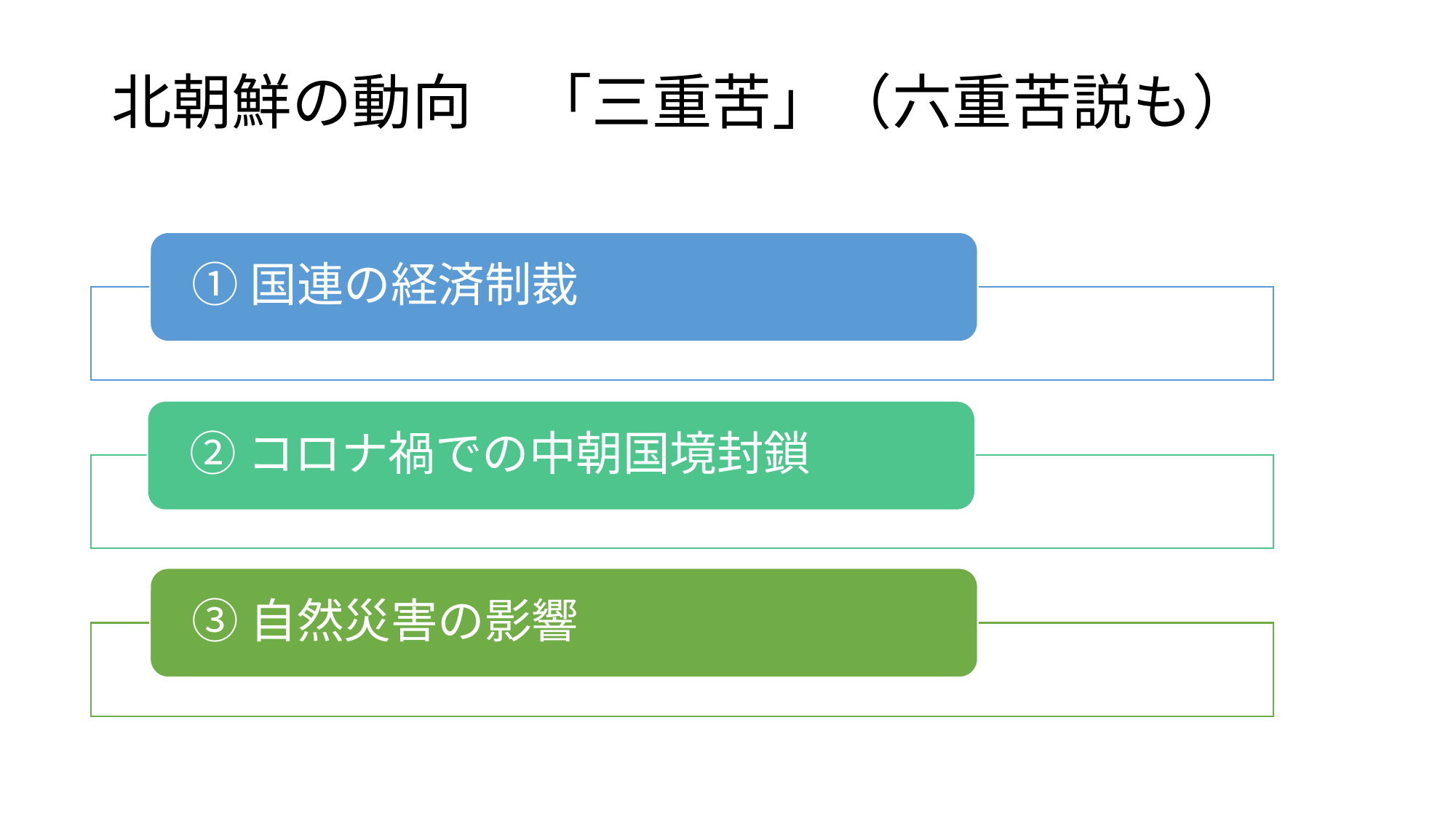

# 北朝鮮の動向　「三重苦」（六重苦説も）
①国連の経済制裁
②コロナ禍での中朝国境封鎖
③自然災害の影響